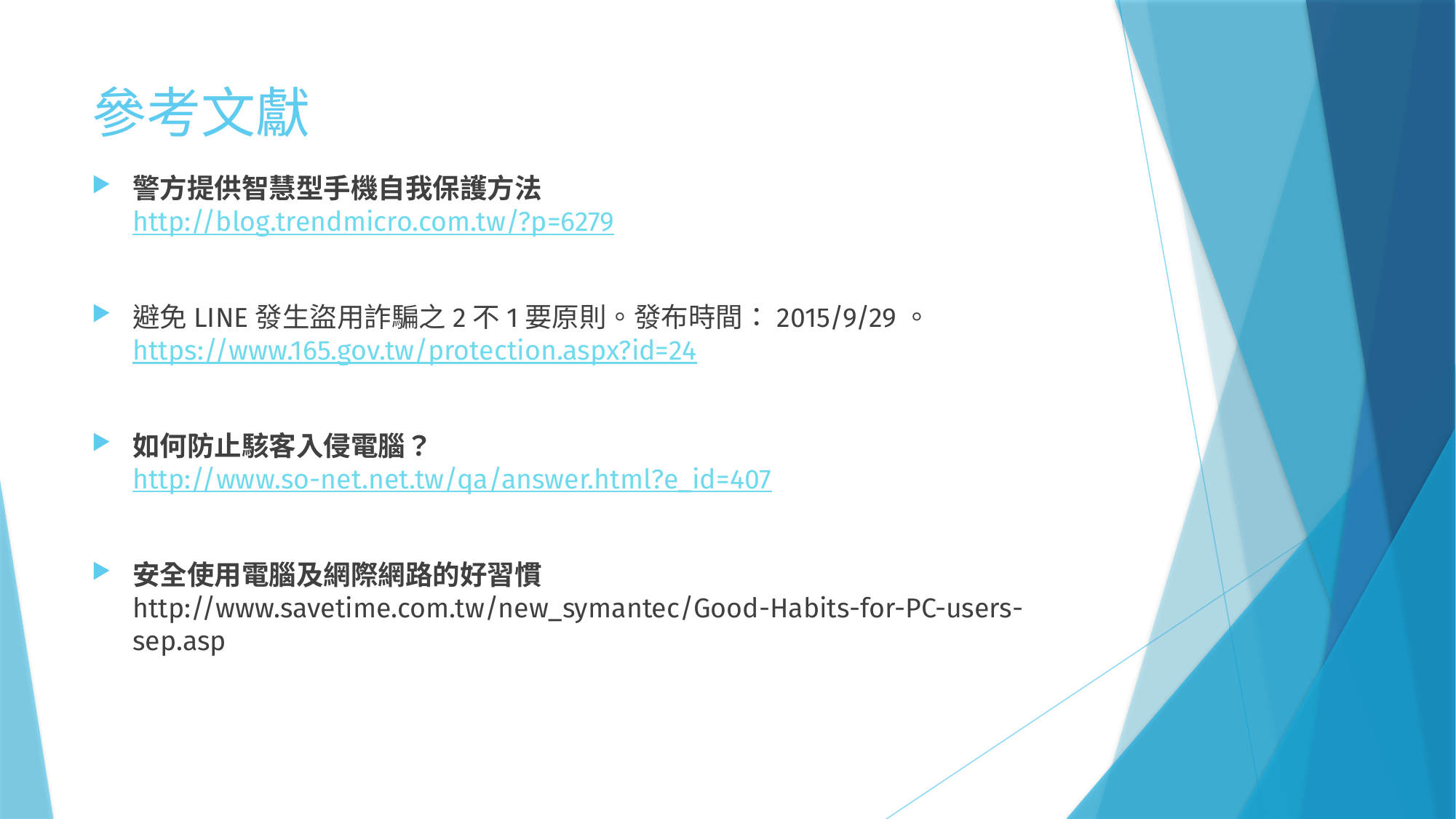

# 參考文獻
警方提供智慧型手機自我保護方法
http://blog.trendmicro.com.tw/?p=6279

避免LINE發生盜用詐騙之2不1要原則。發布時間：2015/9/29。
https://www.165.gov.tw/protection.aspx?id=24

如何防止駭客入侵電腦？
http://www.so-net.net.tw/qa/answer.html?e_id=407

安全使用電腦及網際網路的好習慣
http://www.savetime.com.tw/new_symantec/Good-Habits-for-PC-users-sep.asp